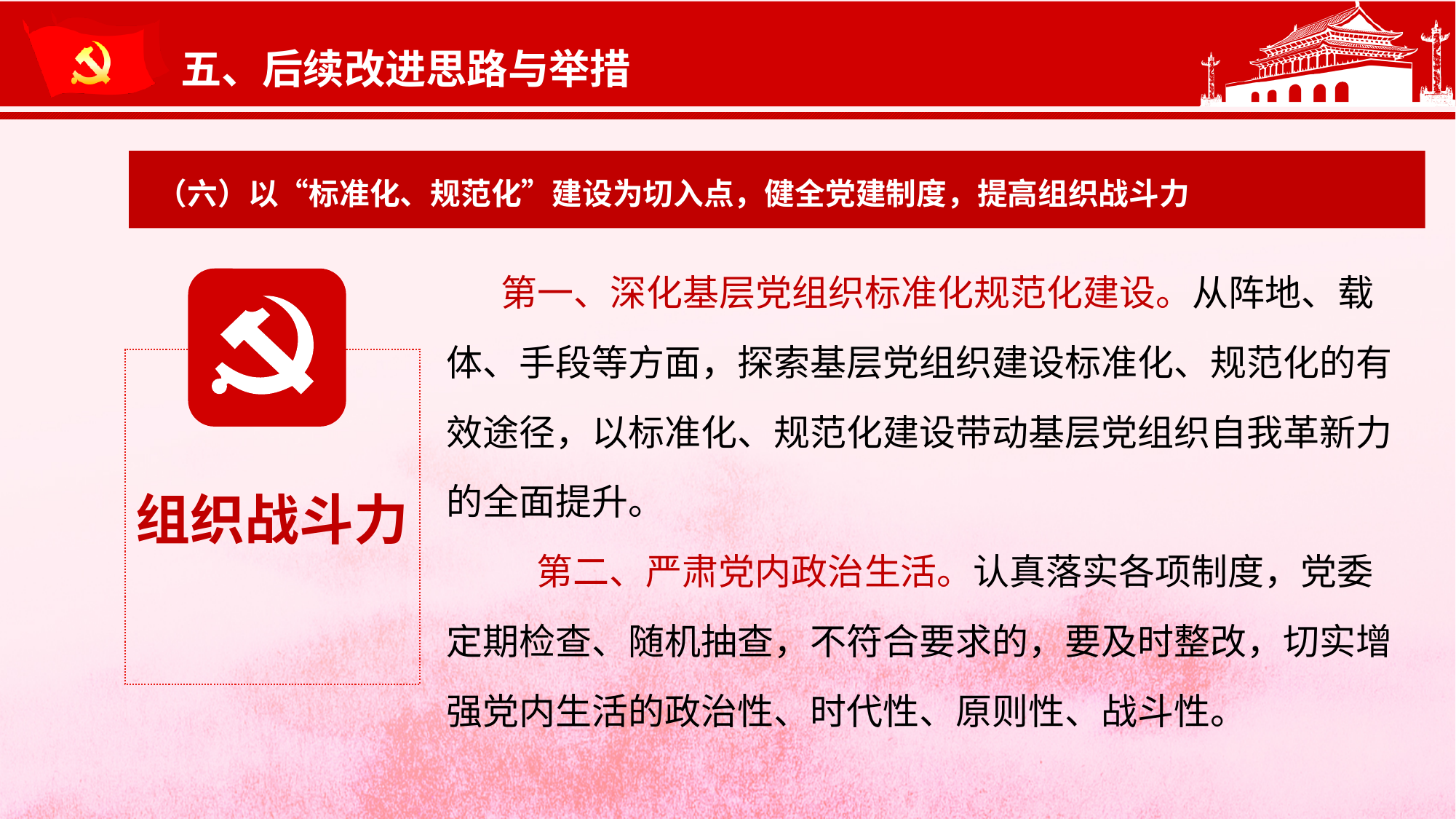

五、后续改进思路与举措

（六）以“标准化、规范化”建设为切入点，健全党建制度，提高组织战斗力
       第一、深化基层党组织标准化规范化建设。从阵地、载体、手段等方面，探索基层党组织建设标准化、规范化的有效途径，以标准化、规范化建设带动基层党组织自我革新力的全面提升。
          第二、严肃党内政治生活。认真落实各项制度，党委定期检查、随机抽查，不符合要求的，要及时整改，切实增强党内生活的政治性、时代性、原则性、战斗性。

组织战斗力